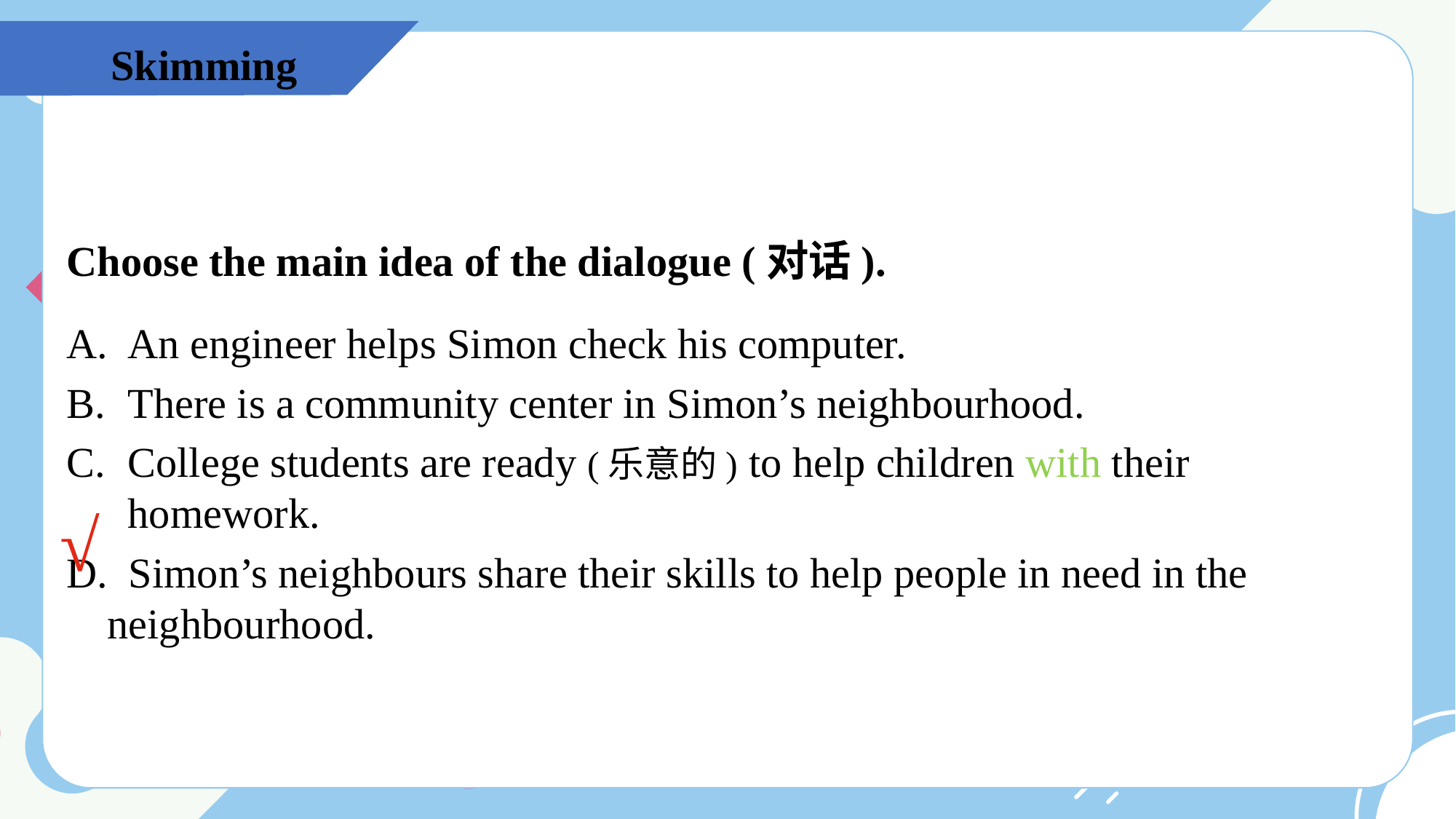

Skimming
Choose the main idea of the dialogue (对话).
An engineer helps Simon check his computer.
There is a community center in Simon’s neighbourhood.
College students are ready (乐意的) to help children with their homework.
D.  Simon’s neighbours share their skills to help people in need in the neighbourhood.

√